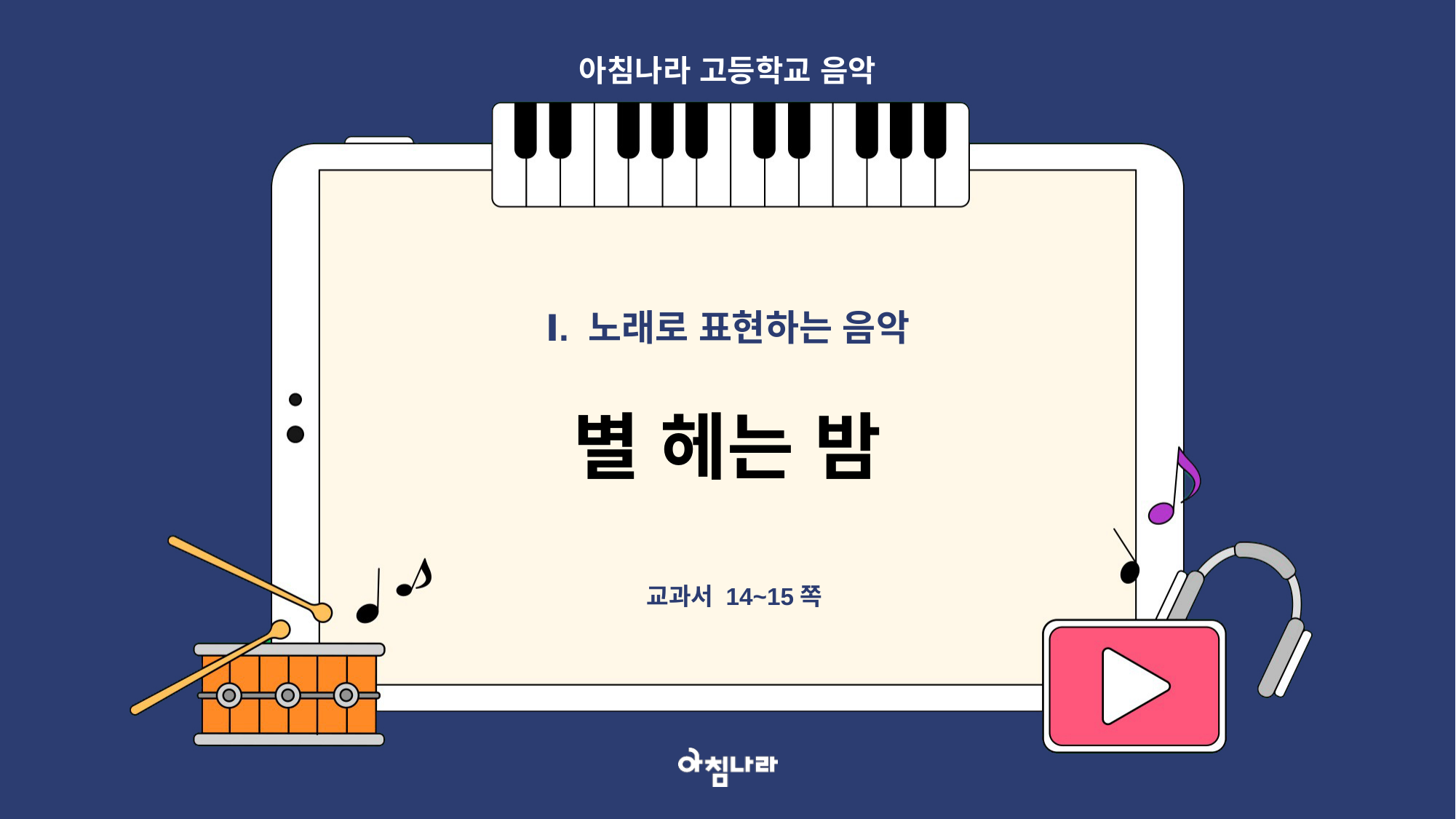

아침나라 고등학교 음악

Ⅰ. 노래로 표현하는 음악
별 헤는 밤
교과서 14~15쪽